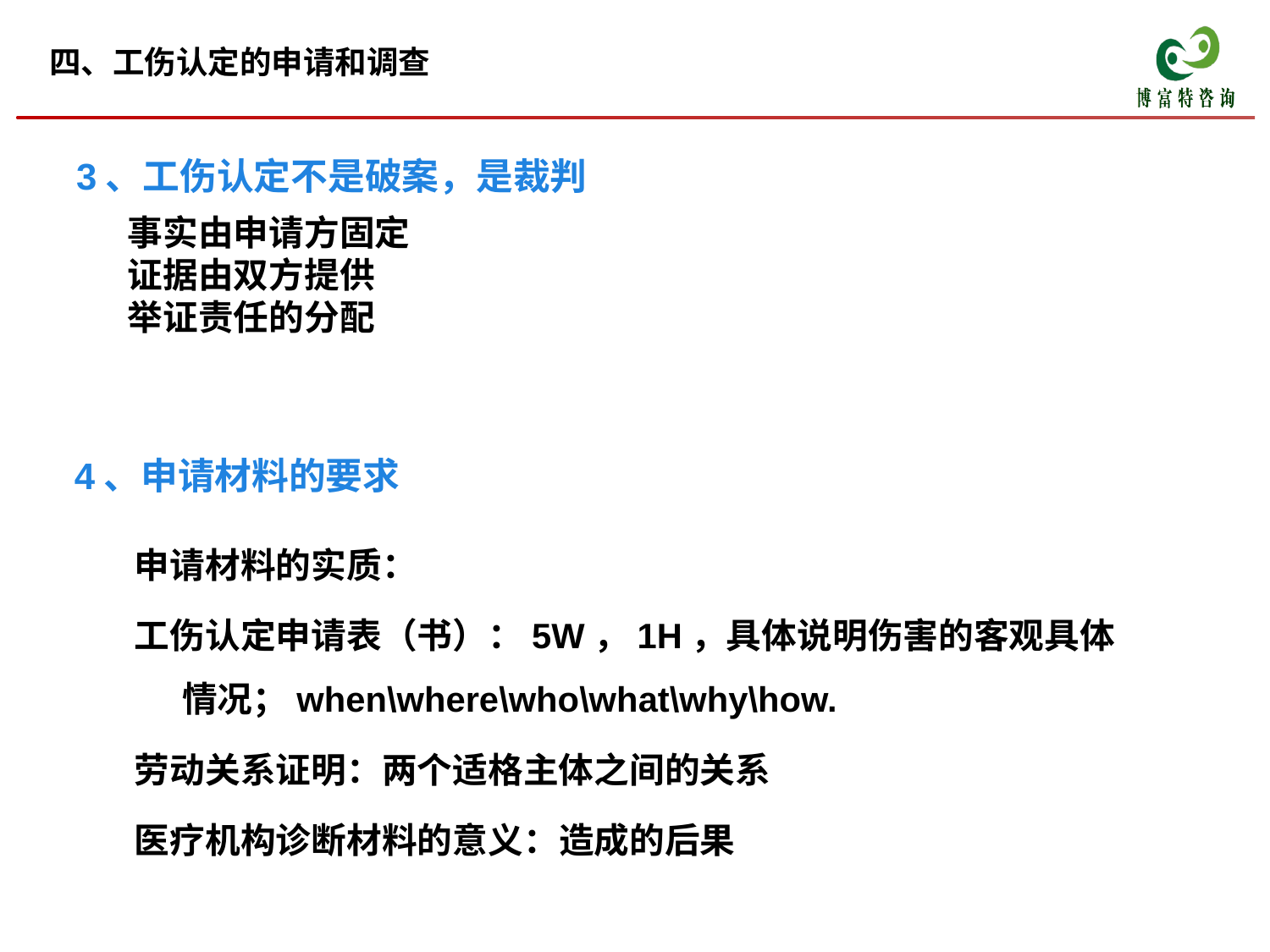

四、工伤认定的申请和调查
3、工伤认定不是破案，是裁判
事实由申请方固定
证据由双方提供
举证责任的分配

4、申请材料的要求
申请材料的实质：
工伤认定申请表（书）：5W，1H，具体说明伤害的客观具体情况；when\where\who\what\why\how.
劳动关系证明：两个适格主体之间的关系
医疗机构诊断材料的意义：造成的后果